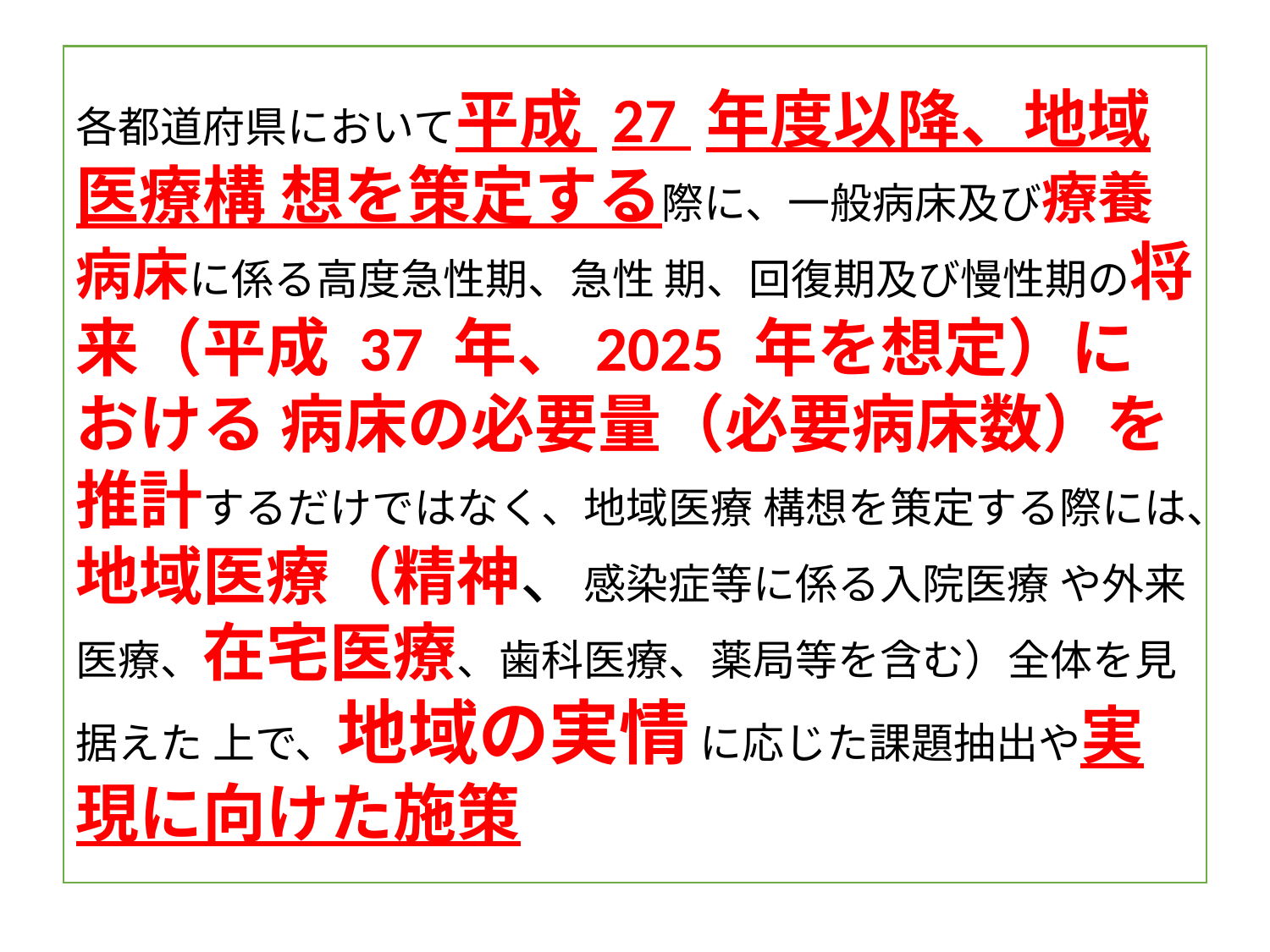

各都道府県において平成 27 年度以降、地域医療構 想を策定する際に、一般病床及び療養病床に係る高度急性期、急性 期、回復期及び慢性期の将来（平成 37 年、2025 年を想定）における 病床の必要量（必要病床数）を推計するだけではなく、地域医療 構想を策定する際には、地域医療（精神、感染症等に係る入院医療 や外来医療、在宅医療、歯科医療、薬局等を含む）全体を見据えた 上で、地域の実情 に応じた課題抽出や実現に向けた施策